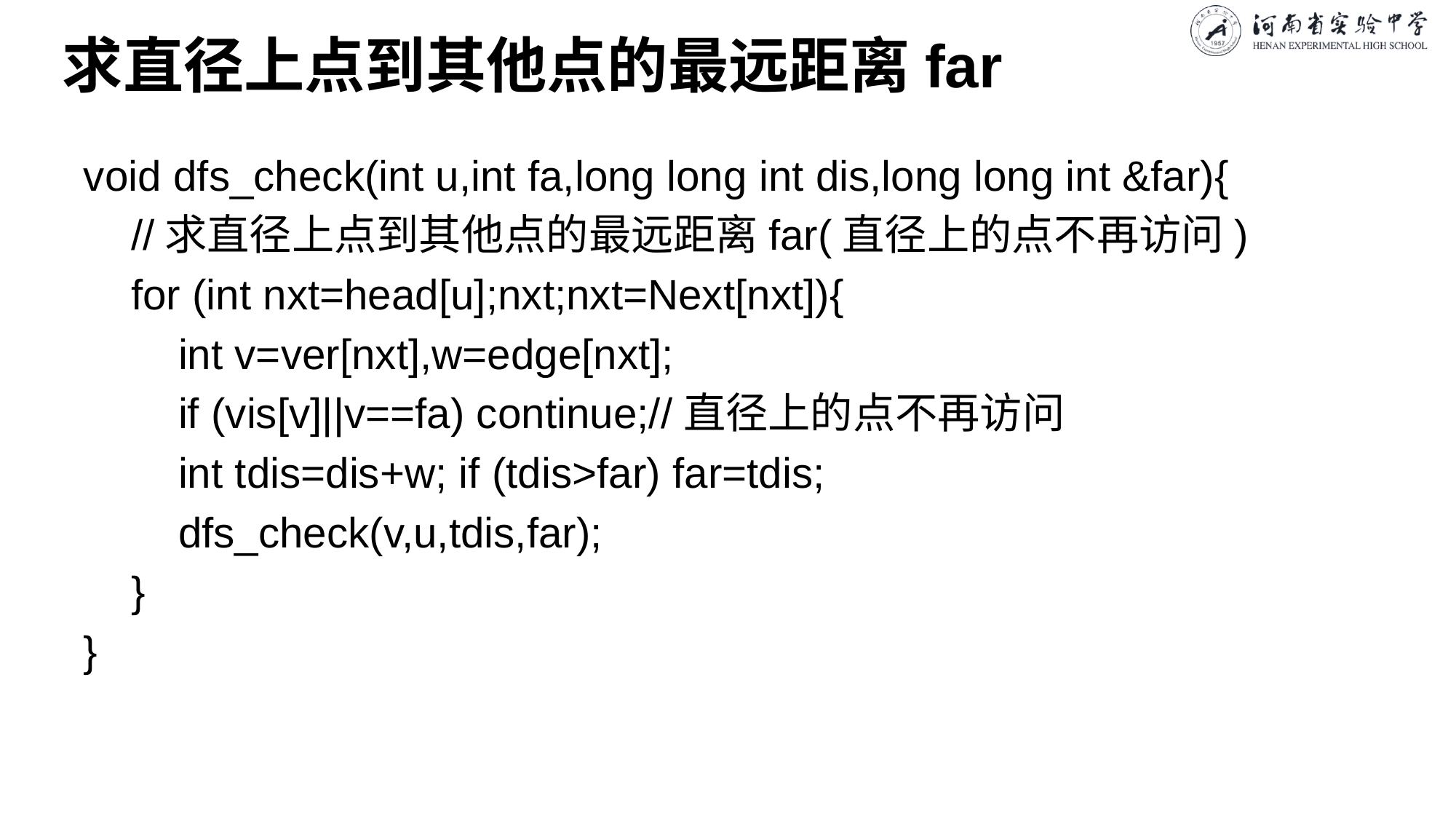

# 求直径上点到其他点的最远距离far
void dfs_check(int u,int fa,long long int dis,long long int &far){
    //求直径上点到其他点的最远距离far(直径上的点不再访问)
    for (int nxt=head[u];nxt;nxt=Next[nxt]){
        int v=ver[nxt],w=edge[nxt];
        if (vis[v]||v==fa) continue;//直径上的点不再访问
        int tdis=dis+w; if (tdis>far) far=tdis;
        dfs_check(v,u,tdis,far);
    }
}